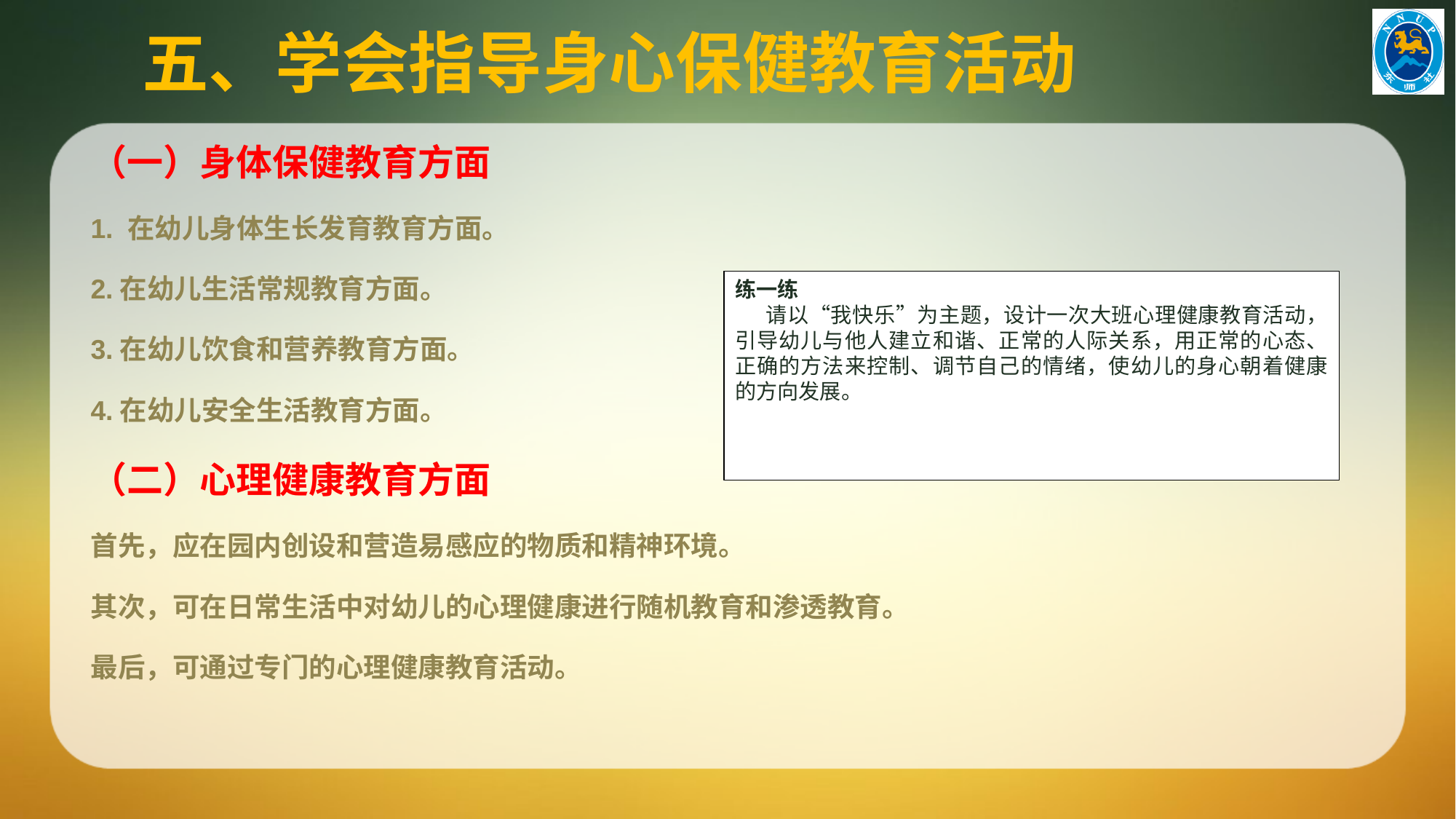

# 五、学会指导身心保健教育活动

（一）身体保健教育方面
1. 在幼儿身体生长发育教育方面。
2.在幼儿生活常规教育方面。
3.在幼儿饮食和营养教育方面。
4.在幼儿安全生活教育方面。
（二）心理健康教育方面
首先，应在园内创设和营造易感应的物质和精神环境。
其次，可在日常生活中对幼儿的心理健康进行随机教育和渗透教育。
最后，可通过专门的心理健康教育活动。
练一练
请以“我快乐”为主题，设计一次大班心理健康教育活动，引导幼儿与他人建立和谐、正常的人际关系，用正常的心态、正确的方法来控制、调节自己的情绪，使幼儿的身心朝着健康的方向发展。